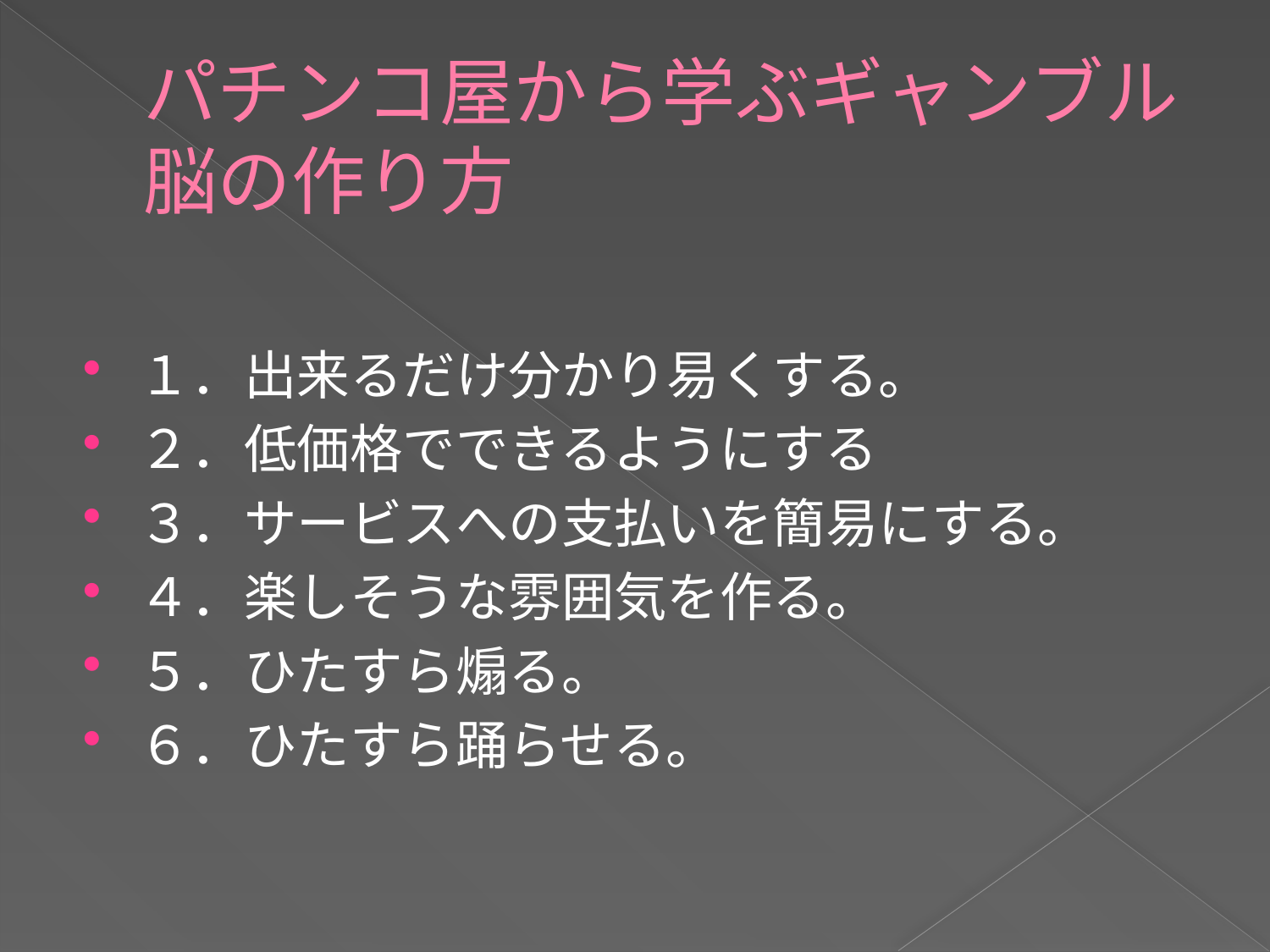

# パチンコ屋から学ぶギャンブル脳の作り方

１．出来るだけ分かり易くする。
２．低価格でできるようにする
３．サービスへの支払いを簡易にする。
４．楽しそうな雰囲気を作る。
５．ひたすら煽る。
６．ひたすら踊らせる。